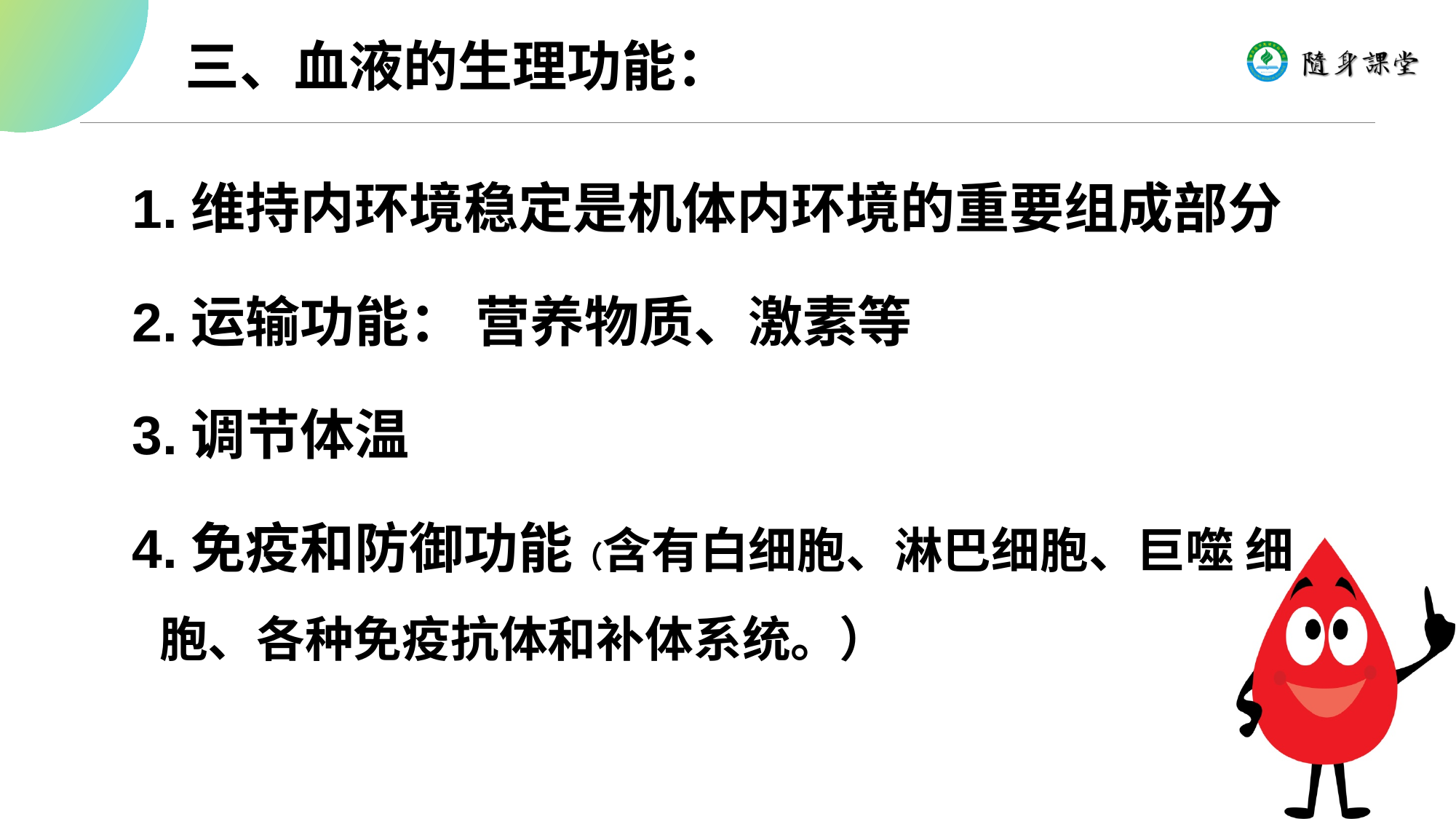

三、血液的生理功能：

1.维持内环境稳定是机体内环境的重要组成部分
2.运输功能： 营养物质、激素等
3.调节体温
4.免疫和防御功能（含有白细胞、淋巴细胞、巨噬 细胞、各种免疫抗体和补体系统。）